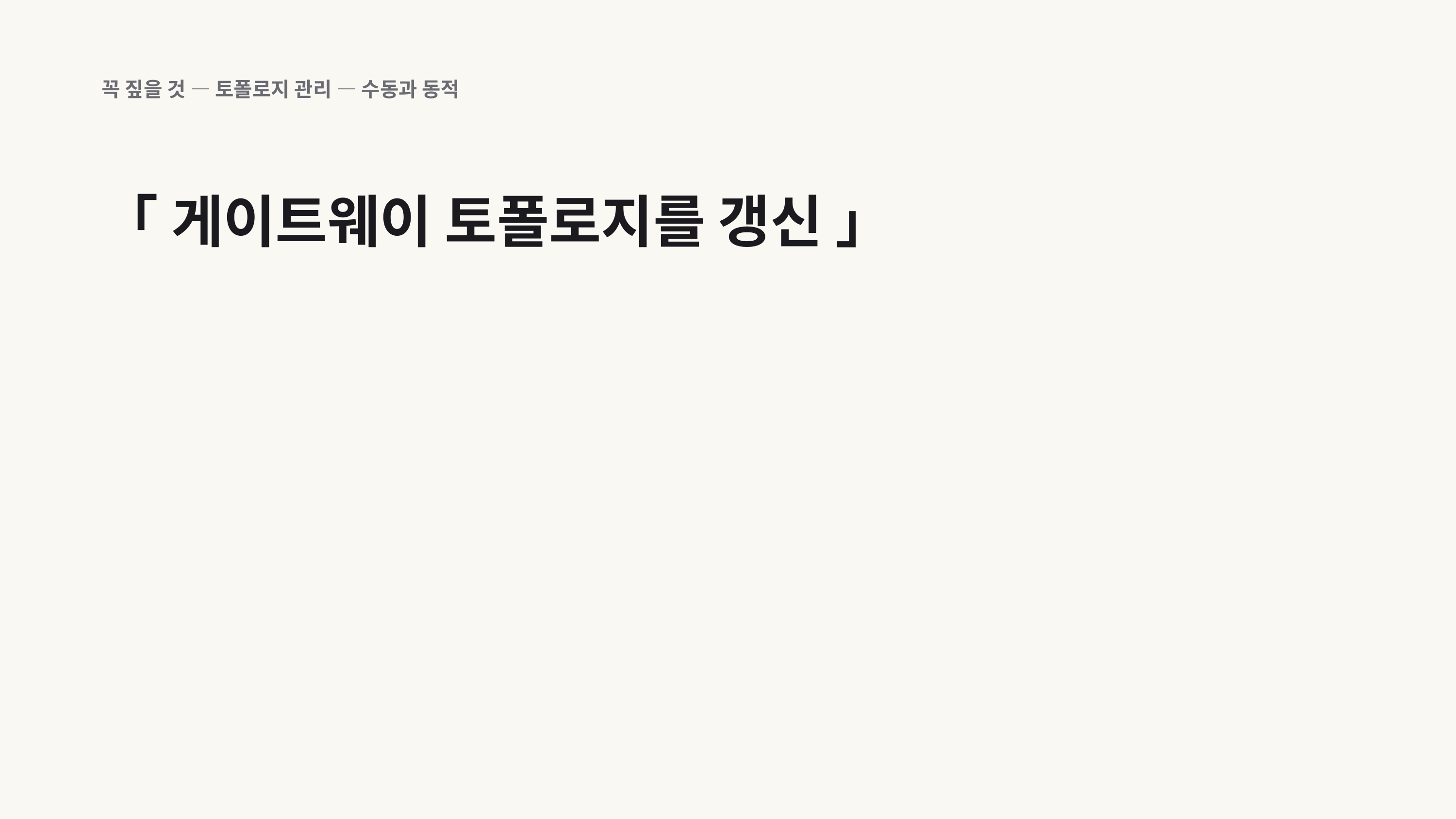

꼭 짚을 것 — 토폴로지 관리 — 수동과 동적
「 게이트웨이 토폴로지를 갱신 」